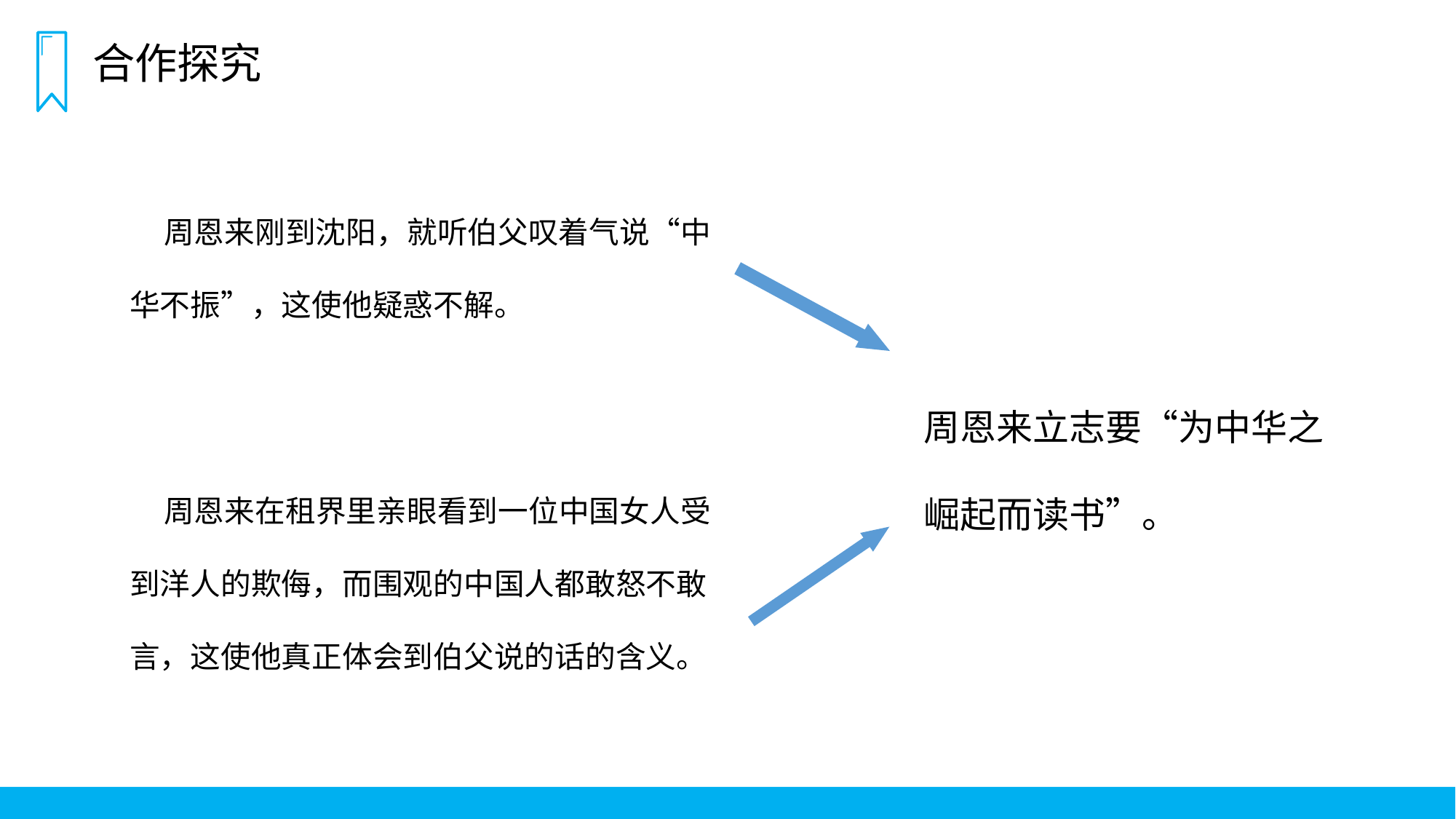

合作探究
    周恩来刚到沈阳，就听伯父叹着气说“中华不振”，这使他疑惑不解。

周恩来立志要“为中华之崛起而读书”。
    周恩来在租界里亲眼看到一位中国女人受到洋人的欺侮，而围观的中国人都敢怒不敢言，这使他真正体会到伯父说的话的含义。